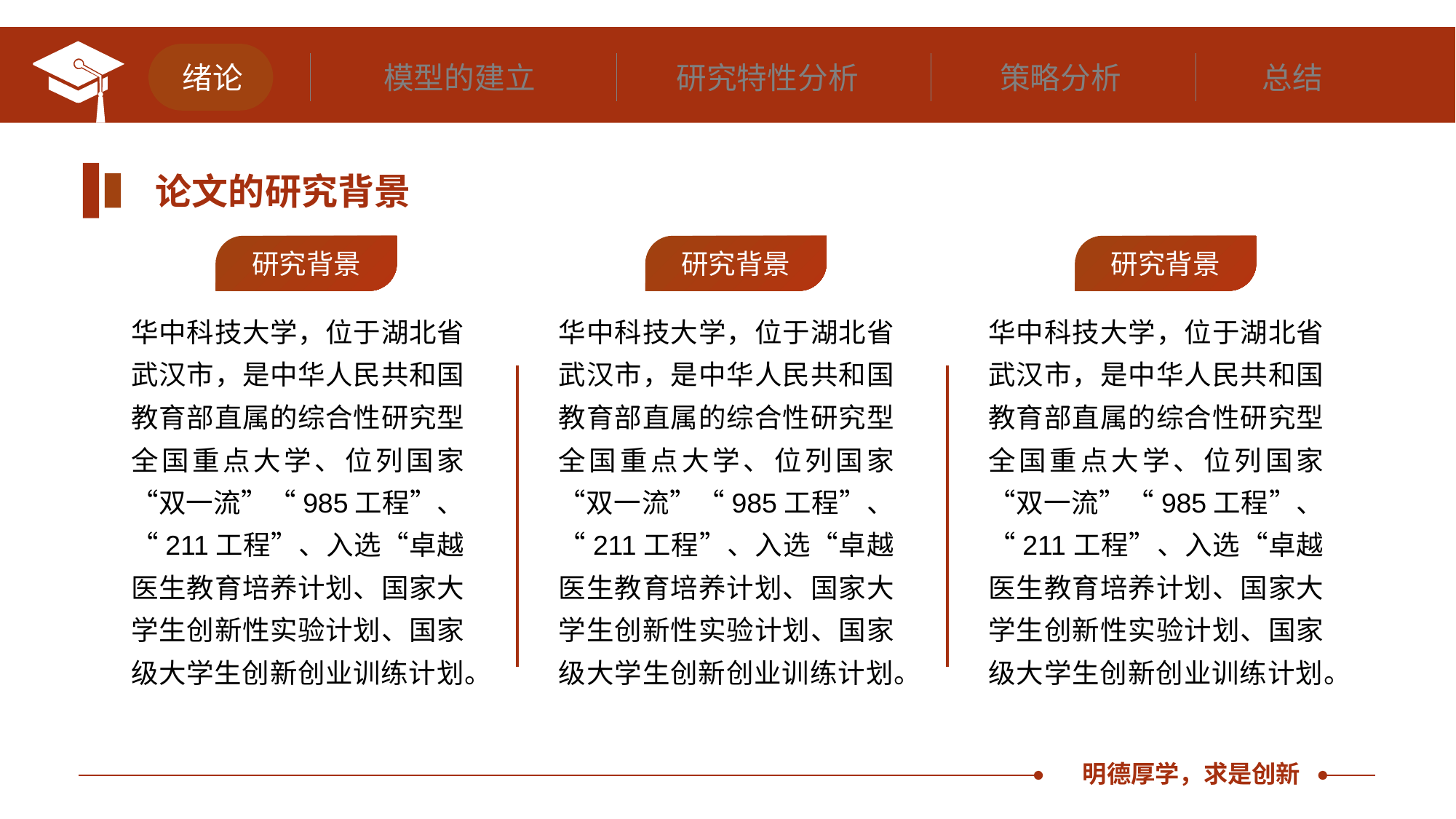

绪论
模型的建立
研究特性分析
策略分析
总结

论文的研究背景

研究背景
研究背景
研究背景
华中科技大学，位于湖北省武汉市，是中华人民共和国教育部直属的综合性研究型全国重点大学、位列国家“双一流”“985工程”、“211工程”、入选“卓越医生教育培养计划、国家大学生创新性实验计划、国家级大学生创新创业训练计划。
华中科技大学，位于湖北省武汉市，是中华人民共和国教育部直属的综合性研究型全国重点大学、位列国家“双一流”“985工程”、“211工程”、入选“卓越医生教育培养计划、国家大学生创新性实验计划、国家级大学生创新创业训练计划。
华中科技大学，位于湖北省武汉市，是中华人民共和国教育部直属的综合性研究型全国重点大学、位列国家“双一流”“985工程”、“211工程”、入选“卓越医生教育培养计划、国家大学生创新性实验计划、国家级大学生创新创业训练计划。